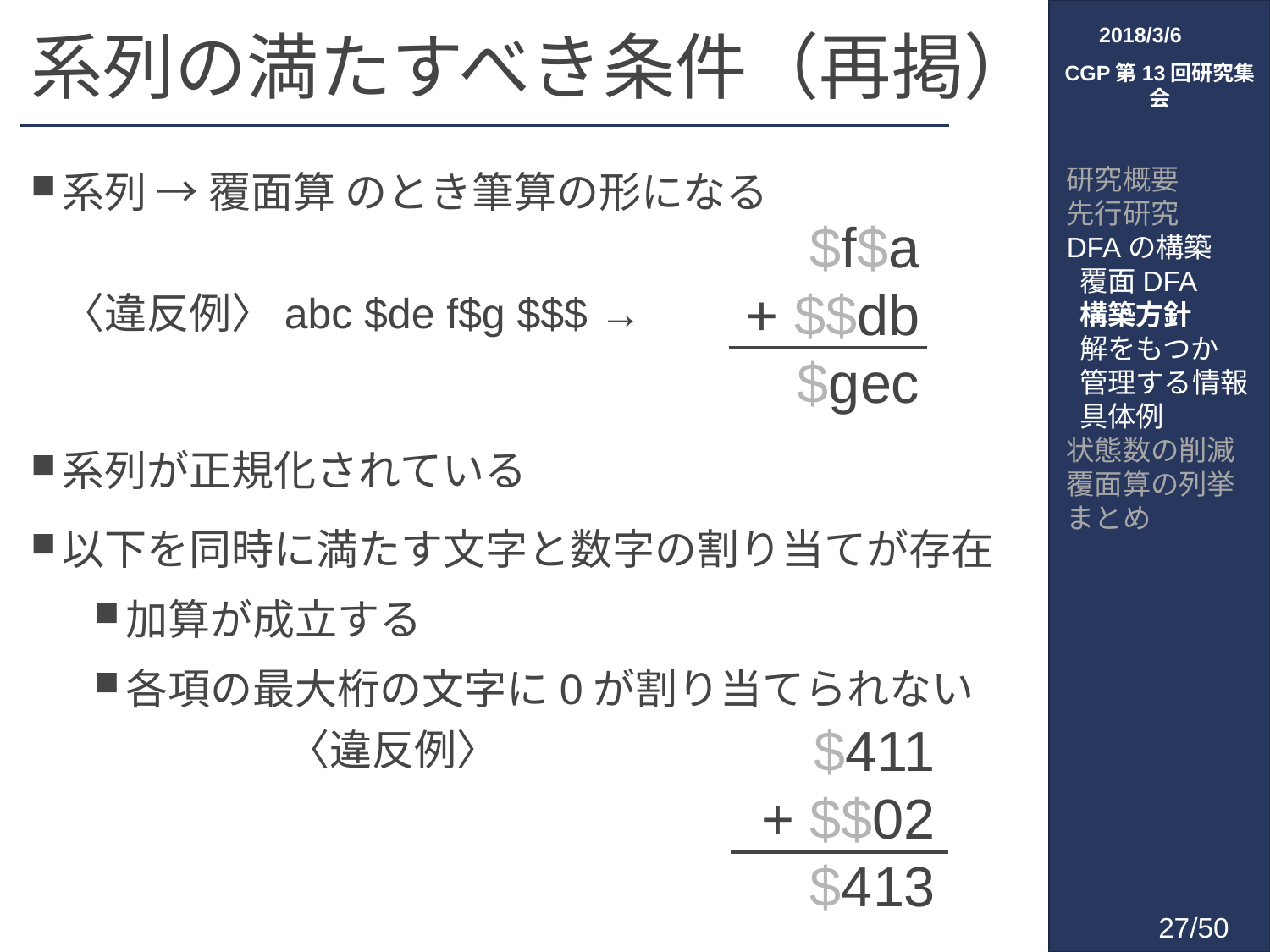

2018/3/6
# 系列の満たすべき条件（再掲）
CGP第13回研究集会
系列 → 覆面算 のとき筆算の形になる
〈違反例〉abc $de f$g $$$ →

系列が正規化されている
以下を同時に満たす文字と数字の割り当てが存在
加算が成立する
各項の最大桁の文字に0が割り当てられない
                 〈違反例〉

研究概要
先行研究
DFAの構築
 覆面DFA
 構築方針
 解をもつか
 管理する情報
 具体例
状態数の削減
覆面算の列挙
まとめ
$f$a
+ $$db
$gec
$411
+ $$02
$413
27/50